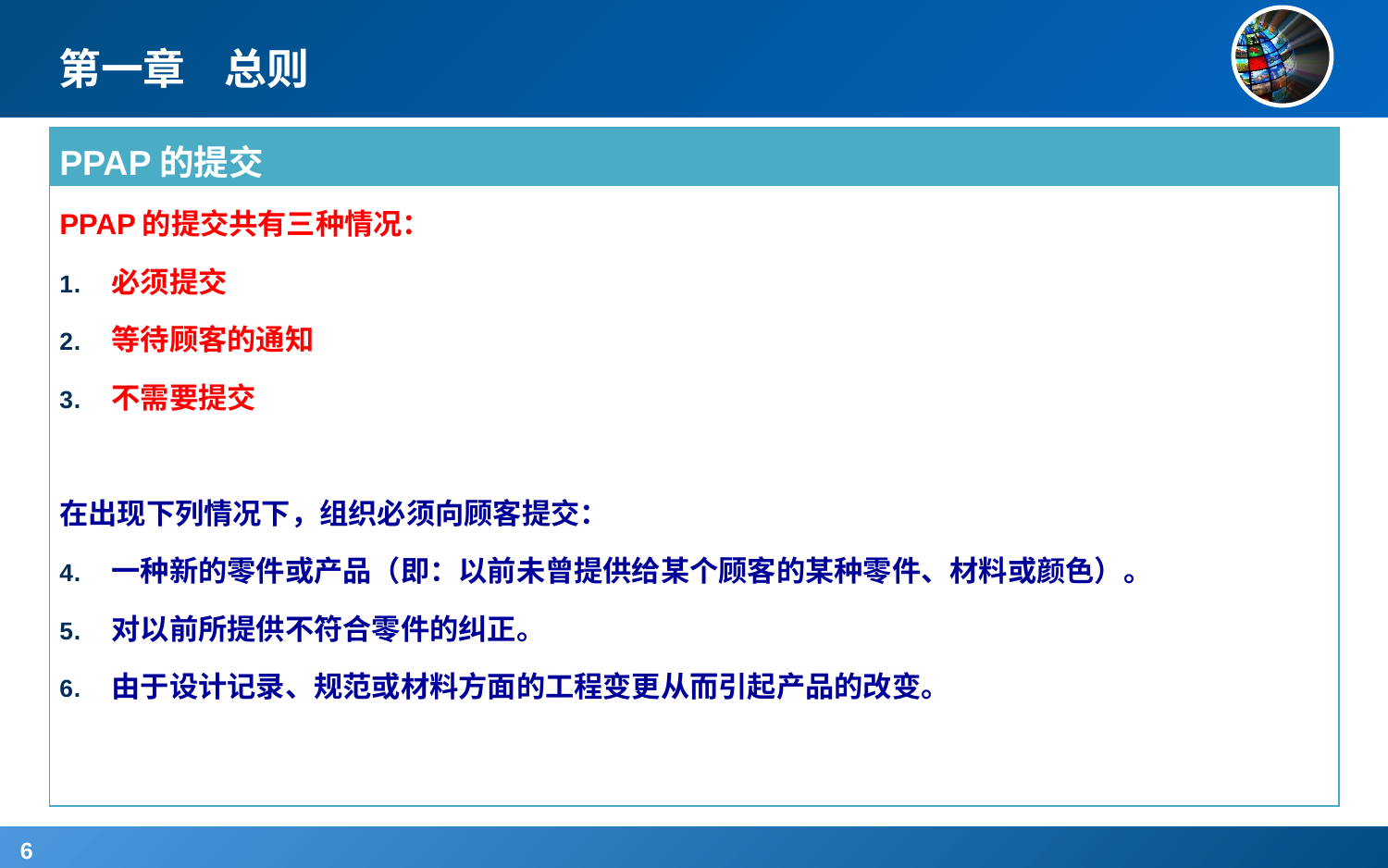

# 第一章    总则
| PPAP的提交 |
| --- |
| PPAP的提交共有三种情况： 必须提交 等待顾客的通知 不需要提交 在出现下列情况下，组织必须向顾客提交： 一种新的零件或产品（即：以前未曾提供给某个顾客的某种零件、材料或颜色）。 对以前所提供不符合零件的纠正。 由于设计记录、规范或材料方面的工程变更从而引起产品的改变。 |